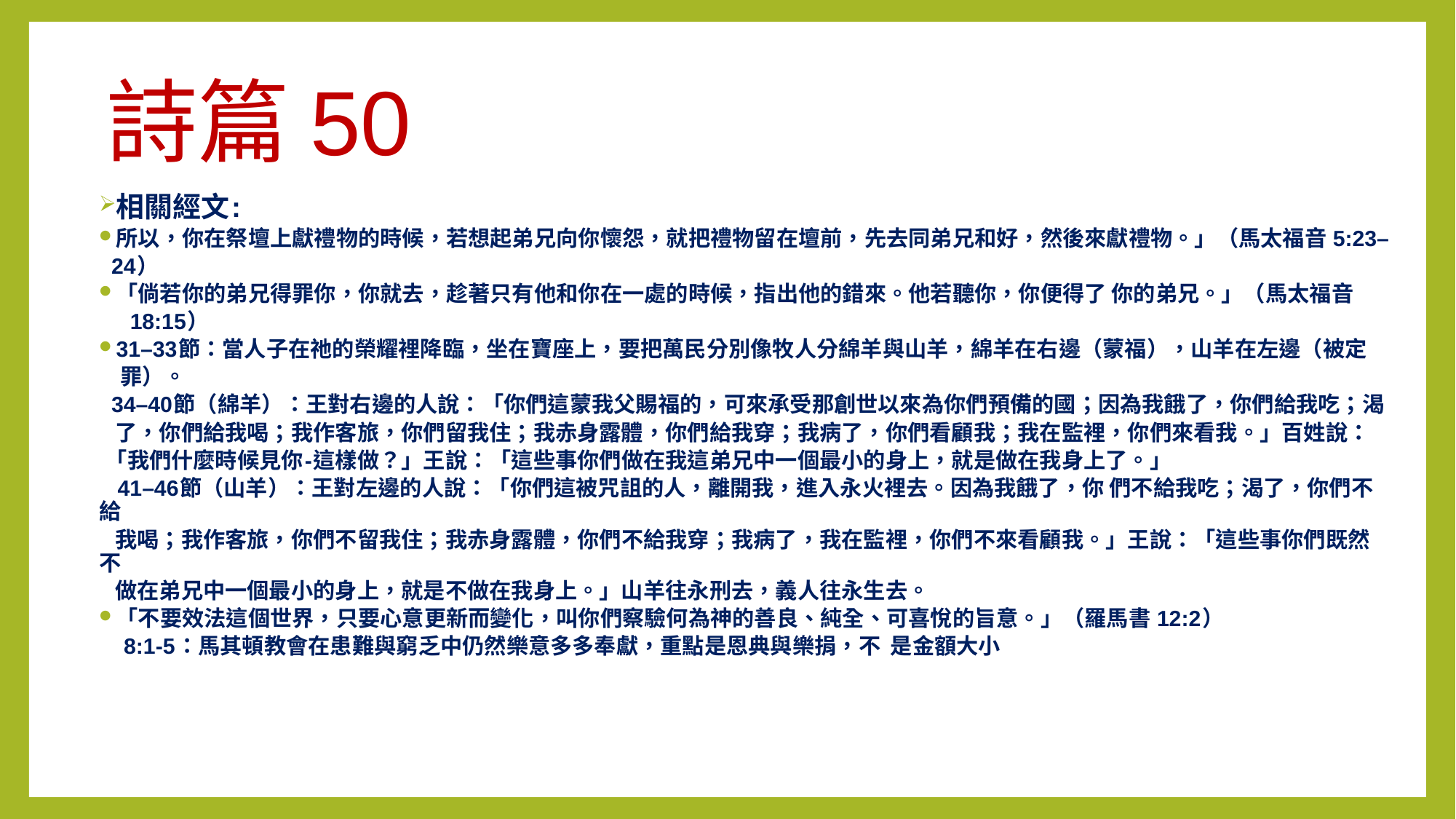

# 詩篇50
相關經文:
所以，你在祭壇上獻禮物的時候，若想起弟兄向你懷怨，就把禮物留在壇前，先去同弟兄和好，然後來獻禮物。」（馬太福音 5:23–
  24）
「倘若你的弟兄得罪你，你就去，趁著只有他和你在一處的時候，指出他的錯來。他若聽你，你便得了 你的弟兄。」（馬太福音
     18:15）
31–33節：當人子在祂的榮耀裡降臨，坐在寶座上，要把萬民分別像牧人分綿羊與山羊，綿羊在右邊（蒙福），山羊在左邊（被定
    罪）。
  34–40節（綿羊）：王對右邊的人說：「你們這蒙我父賜福的，可來承受那創世以來為你們預備的國；因為我餓了，你們給我吃；渴
   了，你們給我喝；我作客旅，你們留我住；我赤身露體，你們給我穿；我病了，你們看顧我；我在監裡，你們來看我。」百姓說：
 「我們什麼時候見你-這樣做？」王說：「這些事你們做在我這弟兄中一個最小的身上，就是做在我身上了。」
   41–46節（山羊）：王對左邊的人說：「你們這被咒詛的人，離開我，進入永火裡去。因為我餓了，你 們不給我吃；渴了，你們不給
   我喝；我作客旅，你們不留我住；我赤身露體，你們不給我穿；我病了，我在監裡，你們不來看顧我。」王說：「這些事你們既然不
   做在弟兄中一個最小的身上，就是不做在我身上。」山羊往永刑去，義人往永生去。
「不要效法這個世界，只要心意更新而變化，叫你們察驗何為神的善良、純全、可喜悅的旨意。」（羅馬書 12:2）
    8:1-5：馬其頓教會在患難與窮乏中仍然樂意多多奉獻，重點是恩典與樂捐，不  是金額大小